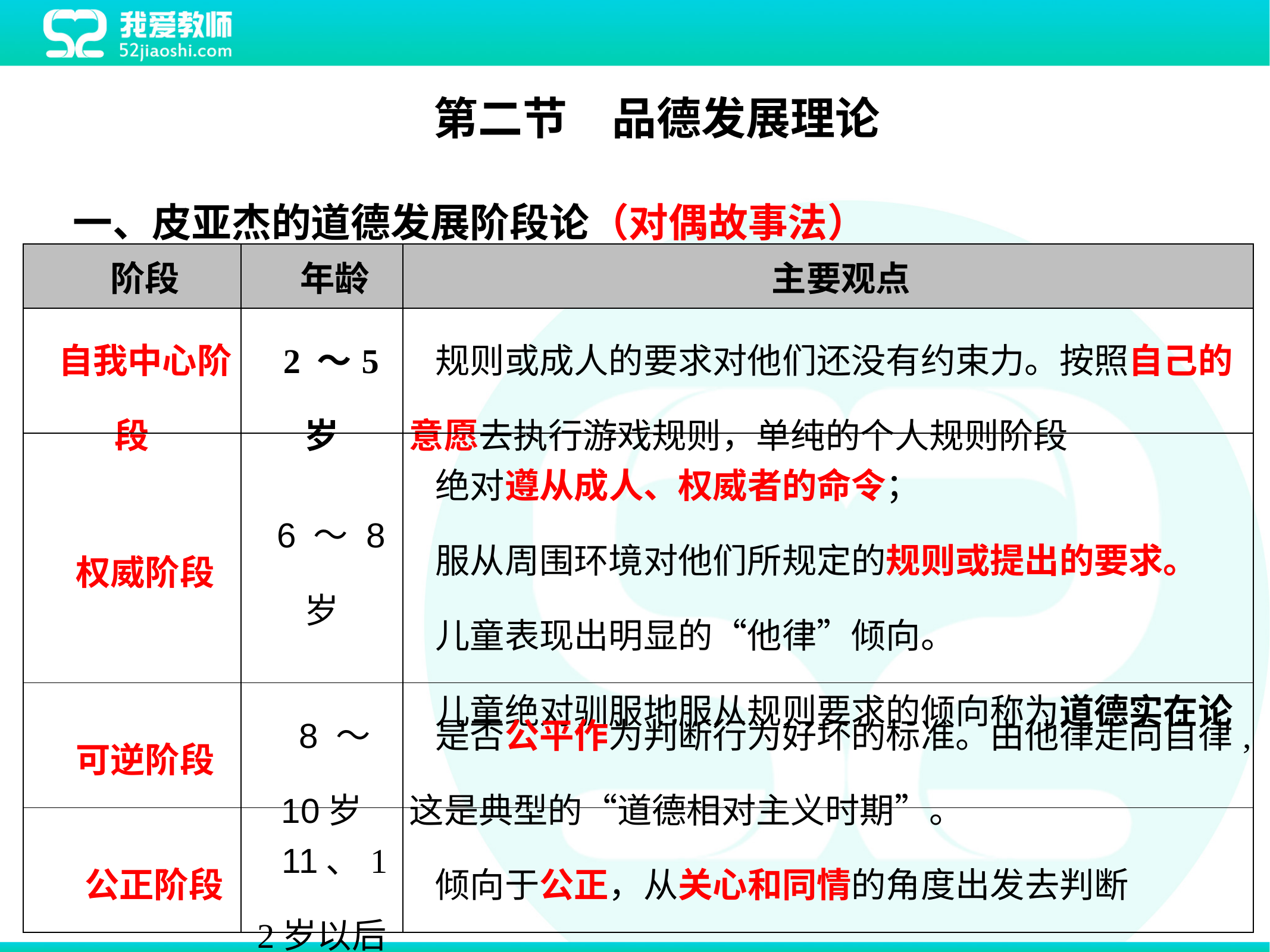

第二节　品德发展理论
一、皮亚杰的道德发展阶段论（对偶故事法）
| 阶段 | 年龄 | 主要观点 |
| --- | --- | --- |
| 自我中心阶段 | 2 ～5岁 | 规则或成人的要求对他们还没有约束力。按照自己的意愿去执行游戏规则，单纯的个人规则阶段 |
| 权威阶段 | 6 ～ 8岁 | 绝对遵从成人、权威者的命令； 服从周围环境对他们所规定的规则或提出的要求。 儿童表现出明显的“他律”倾向。 儿童绝对驯服地服从规则要求的倾向称为道德实在论 |
| 可逆阶段 | 8 ～ 10岁 | 是否公平作为判断行为好坏的标准。由他律走向自律,这是典型的“道德相对主义时期”。 |
| 公正阶段 | 11、12岁以后 | 倾向于公正，从关心和同情的角度出发去判断 |